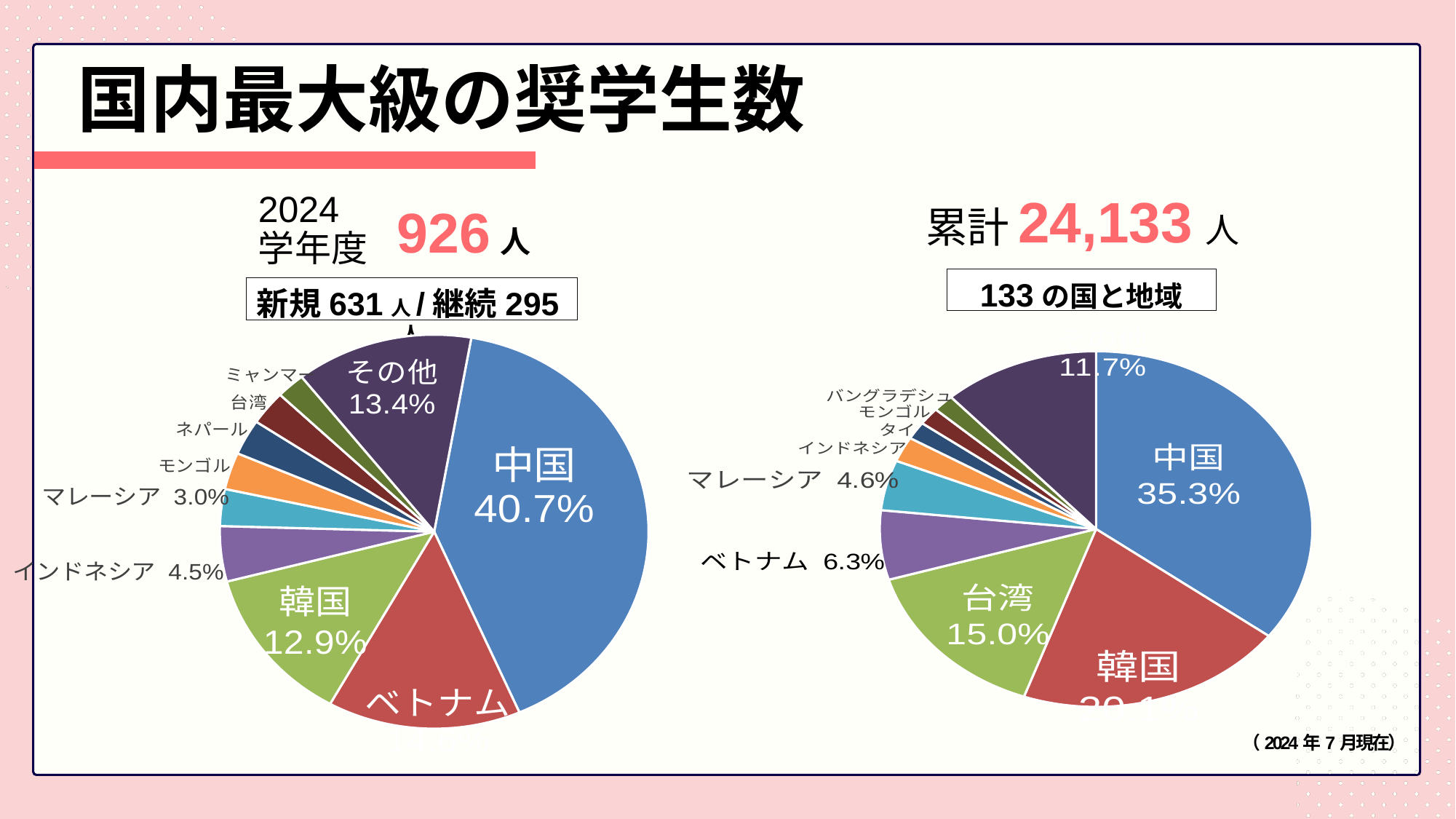

# 国内最大級の奨学生数
2024学年度
926人
新規631人/継続295人
累計24,133人
133の国と地域

### Chart

| Category | 列1 |
|---|---|
| 中国 | 377.0 |
| ベトナム | 135.0 |
| 韓国 | 119.0 |
| インドネシア | 42.0 |
| マレーシア | 28.0 |
| モンゴル | 28.0 |
| ネパール | 27.0 |
| 台湾 | 26.0 |
| ミャンマー | 20.0 |
| その他 | 124.0 |

### Chart

| Category | 列1 |
|---|---|
| 中国 | 8514.0 |
| 韓国 | 4857.0 |
| 台湾 | 3617.0 |
| ベトナム | 1520.0 |
| マレーシア | 1103.0 |
| インドネシア | 549.0 |
| タイ | 387.0 |
| モンゴル | 382.0 |
| バングラデシュ | 381.0 |
| その他 | 2823.0 |
（2024年7月現在）